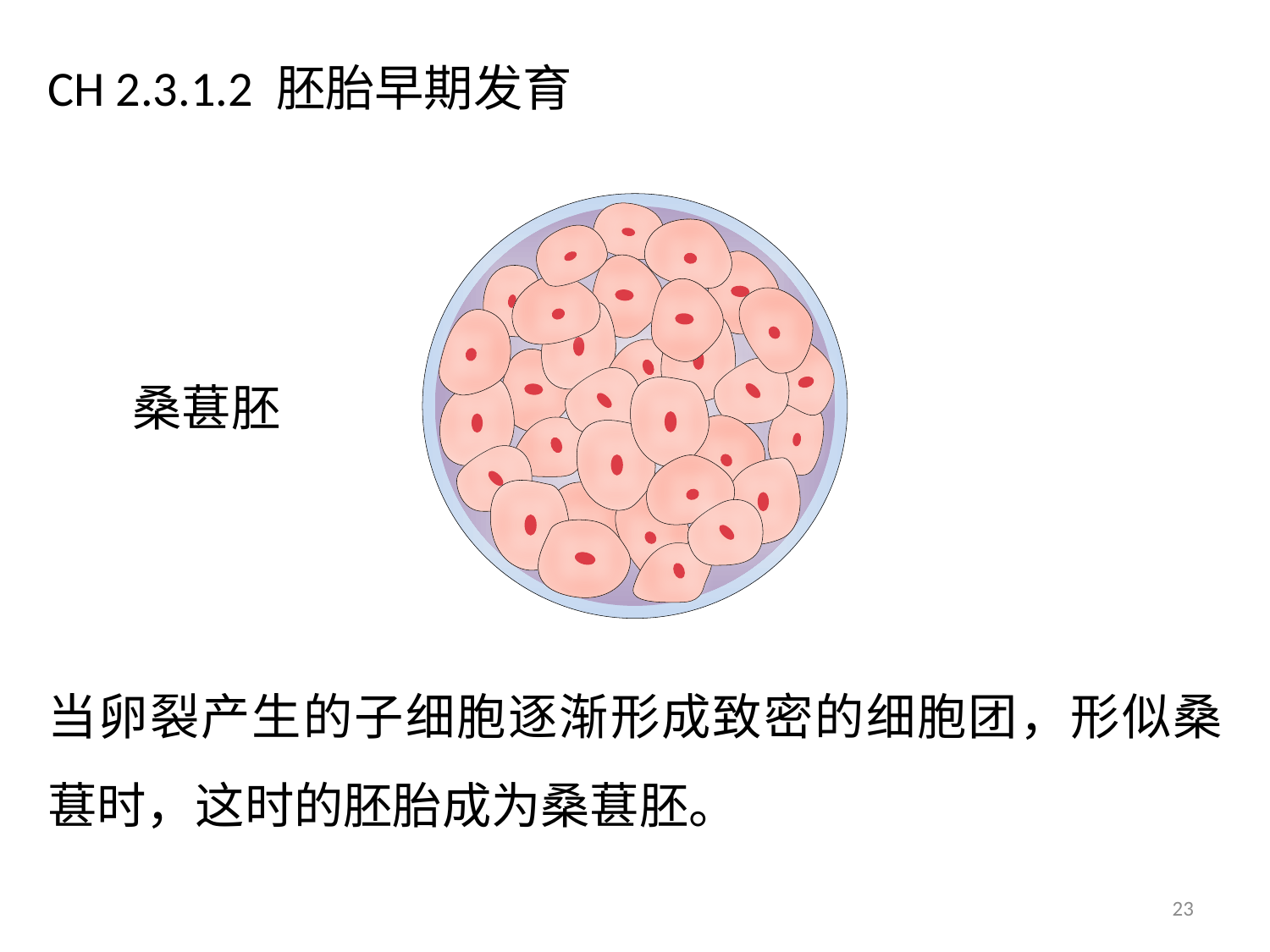

CH 2.3.1.2 胚胎早期发育

桑葚胚

当卵裂产生的子细胞逐渐形成致密的细胞团，形似桑葚时，这时的胚胎成为桑葚胚。
23